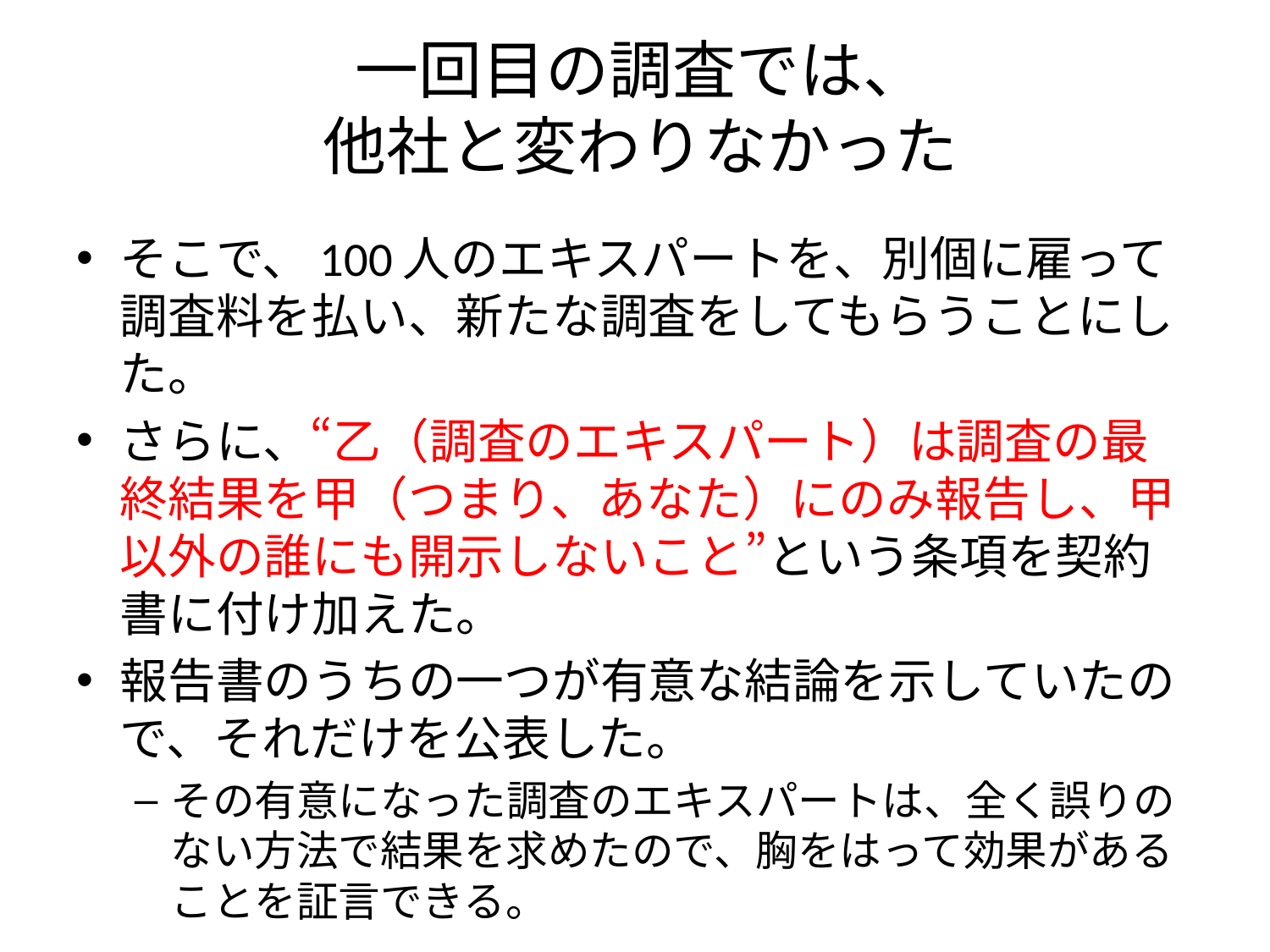

# 一回目の調査では、 他社と変わりなかった
そこで、100人のエキスパートを、別個に雇って調査料を払い、新たな調査をしてもらうことにした。
さらに、“乙（調査のエキスパート）は調査の最終結果を甲（つまり、あなた）にのみ報告し、甲以外の誰にも開示しないこと”という条項を契約書に付け加えた。
報告書のうちの一つが有意な結論を示していたので、それだけを公表した。
その有意になった調査のエキスパートは、全く誤りのない方法で結果を求めたので、胸をはって効果があることを証言できる。